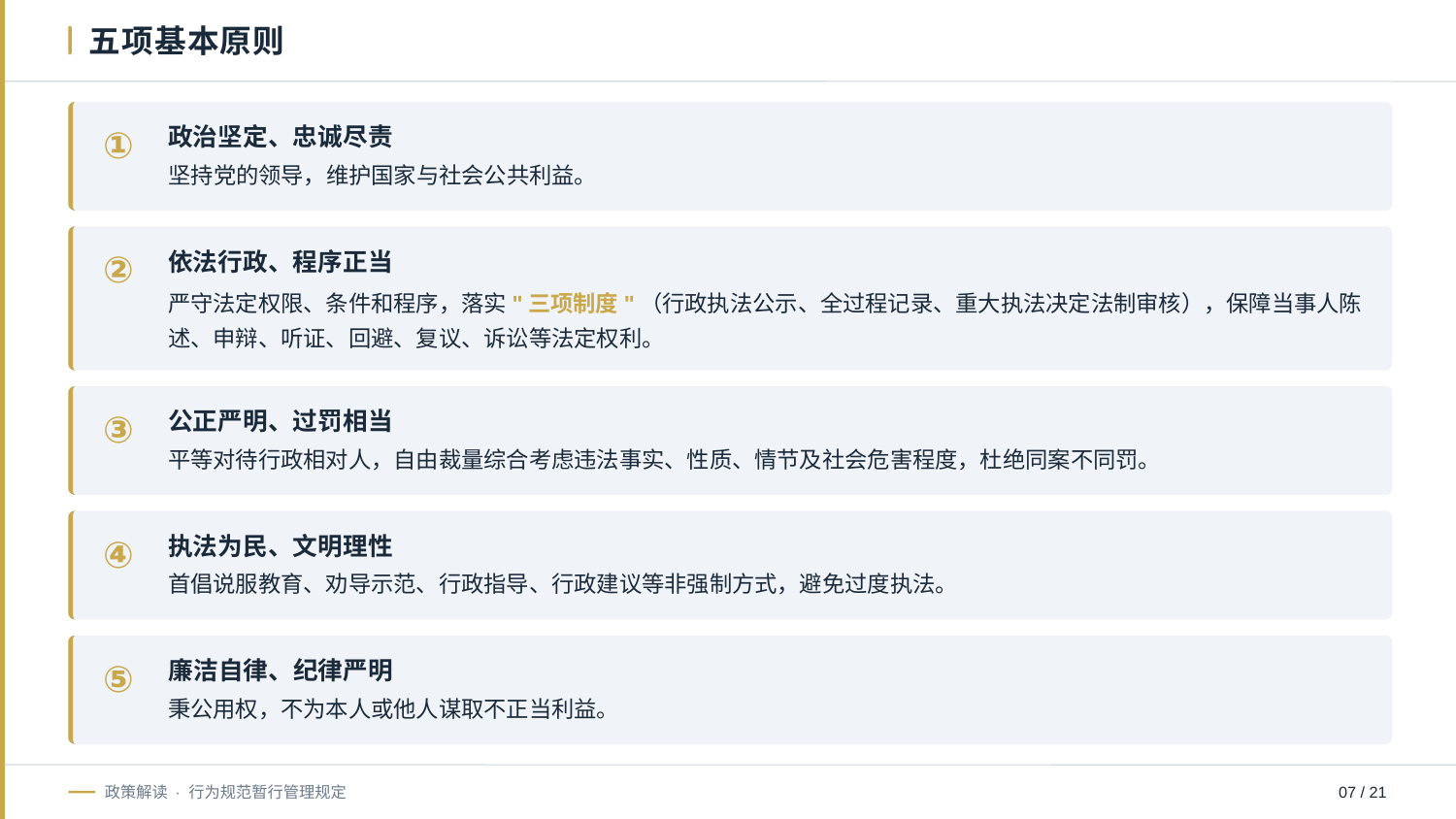

五项基本原则

政治坚定、忠诚尽责
①
坚持党的领导，维护国家与社会公共利益。

依法行政、程序正当
②
严守法定权限、条件和程序，落实"三项制度"（行政执法公示、全过程记录、重大执法决定法制审核），保障当事人陈述、申辩、听证、回避、复议、诉讼等法定权利。

公正严明、过罚相当
③
平等对待行政相对人，自由裁量综合考虑违法事实、性质、情节及社会危害程度，杜绝同案不同罚。

执法为民、文明理性
④
首倡说服教育、劝导示范、行政指导、行政建议等非强制方式，避免过度执法。

廉洁自律、纪律严明
⑤
秉公用权，不为本人或他人谋取不正当利益。

政策解读 · 行为规范暂行管理规定
07 / 21